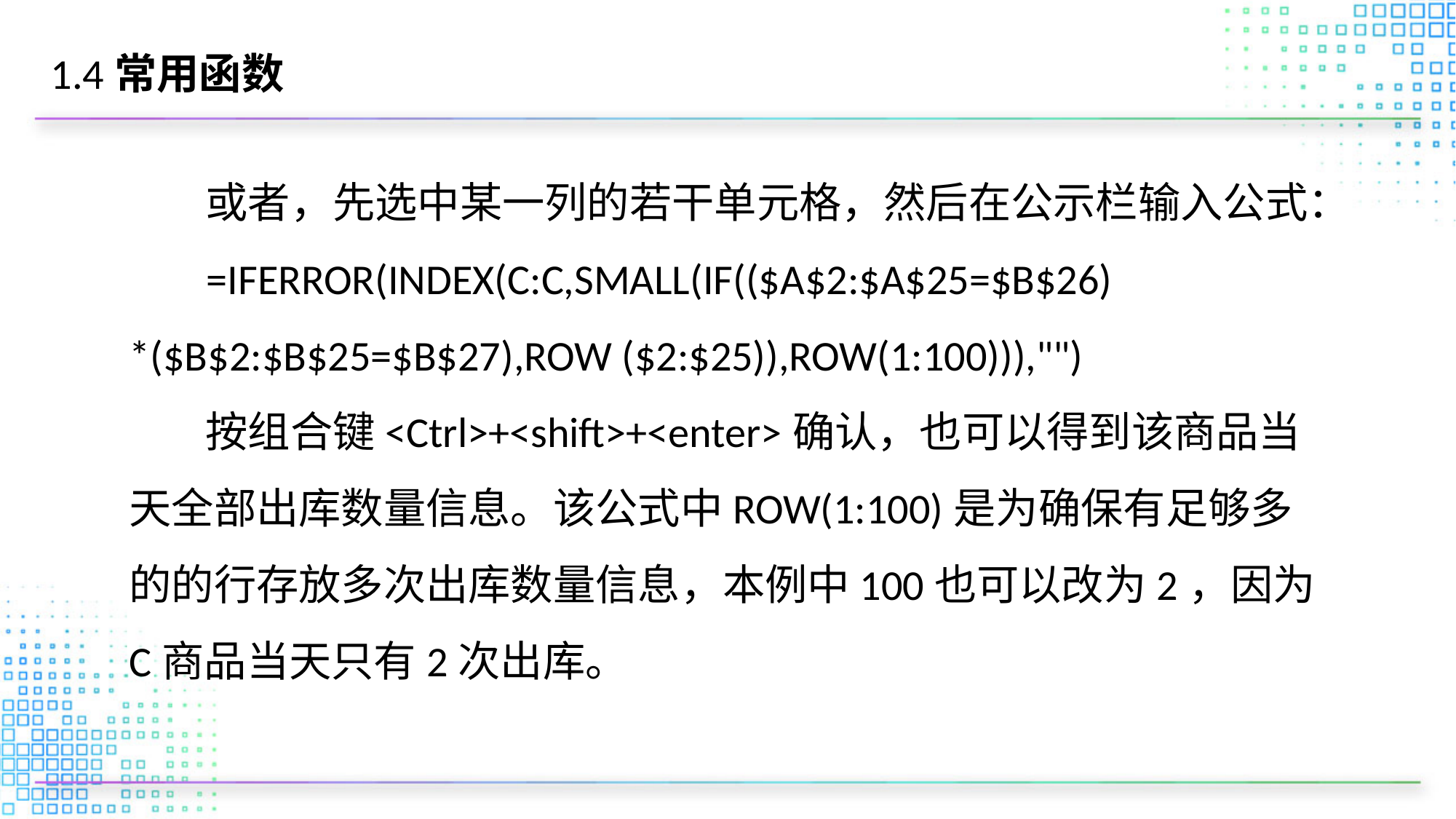

# 1.4常用函数
       或者，先选中某一列的若干单元格，然后在公示栏输入公式：
        =IFERROR(INDEX(C:C,SMALL(IF(($A$2:$A$25=$B$26) *($B$2:$B$25=$B$27),ROW ($2:$25)),ROW(1:100))),"")
       按组合键<Ctrl>+<shift>+<enter>确认，也可以得到该商品当天全部出库数量信息。该公式中ROW(1:100)是为确保有足够多的的行存放多次出库数量信息，本例中100也可以改为2，因为C商品当天只有2次出库。